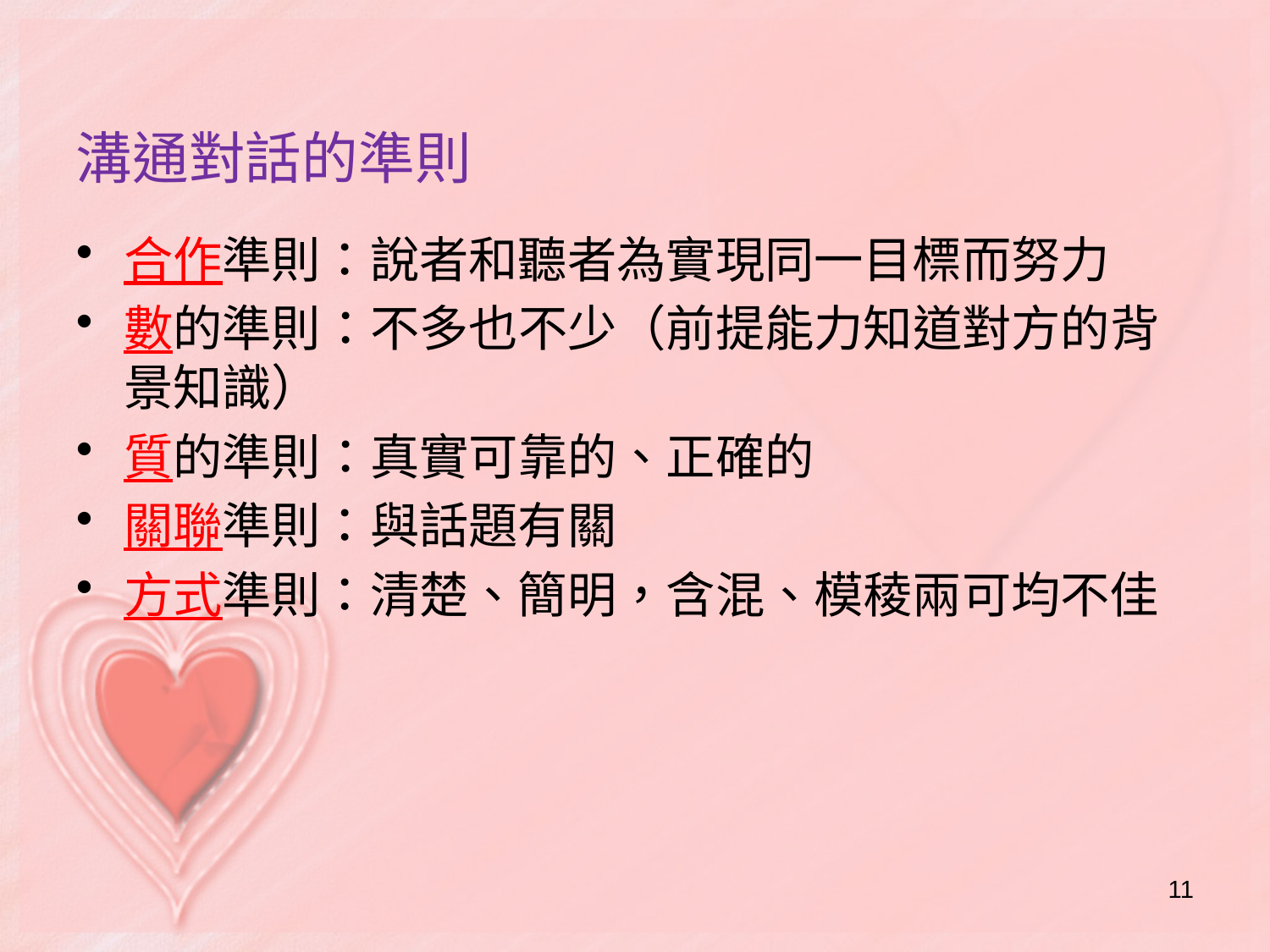

# 溝通對話的準則
合作準則：說者和聽者為實現同一目標而努力
數的準則：不多也不少（前提能力知道對方的背景知識）
質的準則：真實可靠的、正確的
關聯準則：與話題有關
方式準則：清楚、簡明，含混、模稜兩可均不佳
11